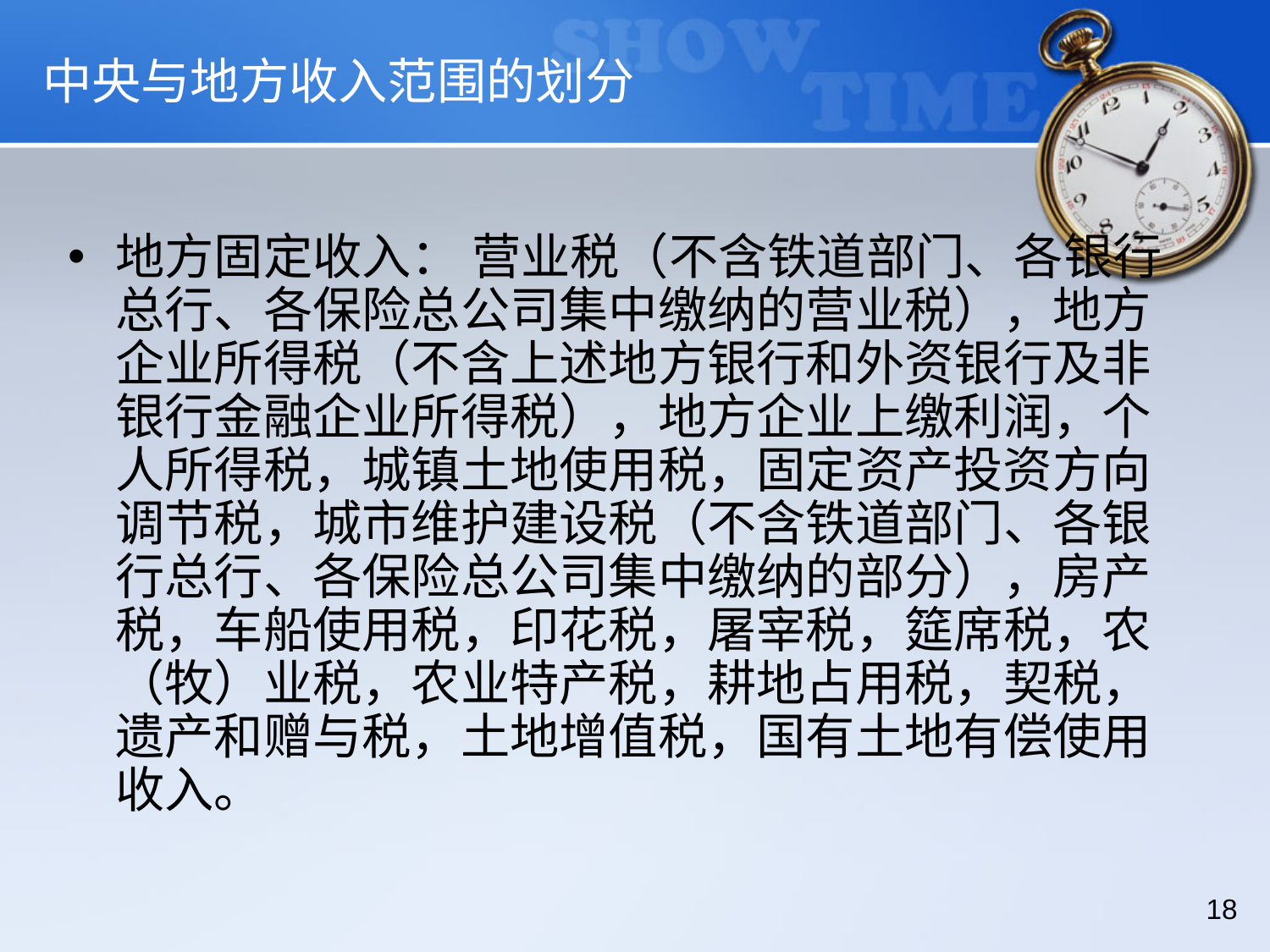

# 中央与地方收入范围的划分
地方固定收入： 营业税（不含铁道部门、各银行总行、各保险总公司集中缴纳的营业税），地方企业所得税（不含上述地方银行和外资银行及非银行金融企业所得税），地方企业上缴利润，个人所得税，城镇土地使用税，固定资产投资方向调节税，城市维护建设税（不含铁道部门、各银行总行、各保险总公司集中缴纳的部分），房产税，车船使用税，印花税，屠宰税，筵席税，农（牧）业税，农业特产税，耕地占用税，契税，遗产和赠与税，土地增值税，国有土地有偿使用收入。
18